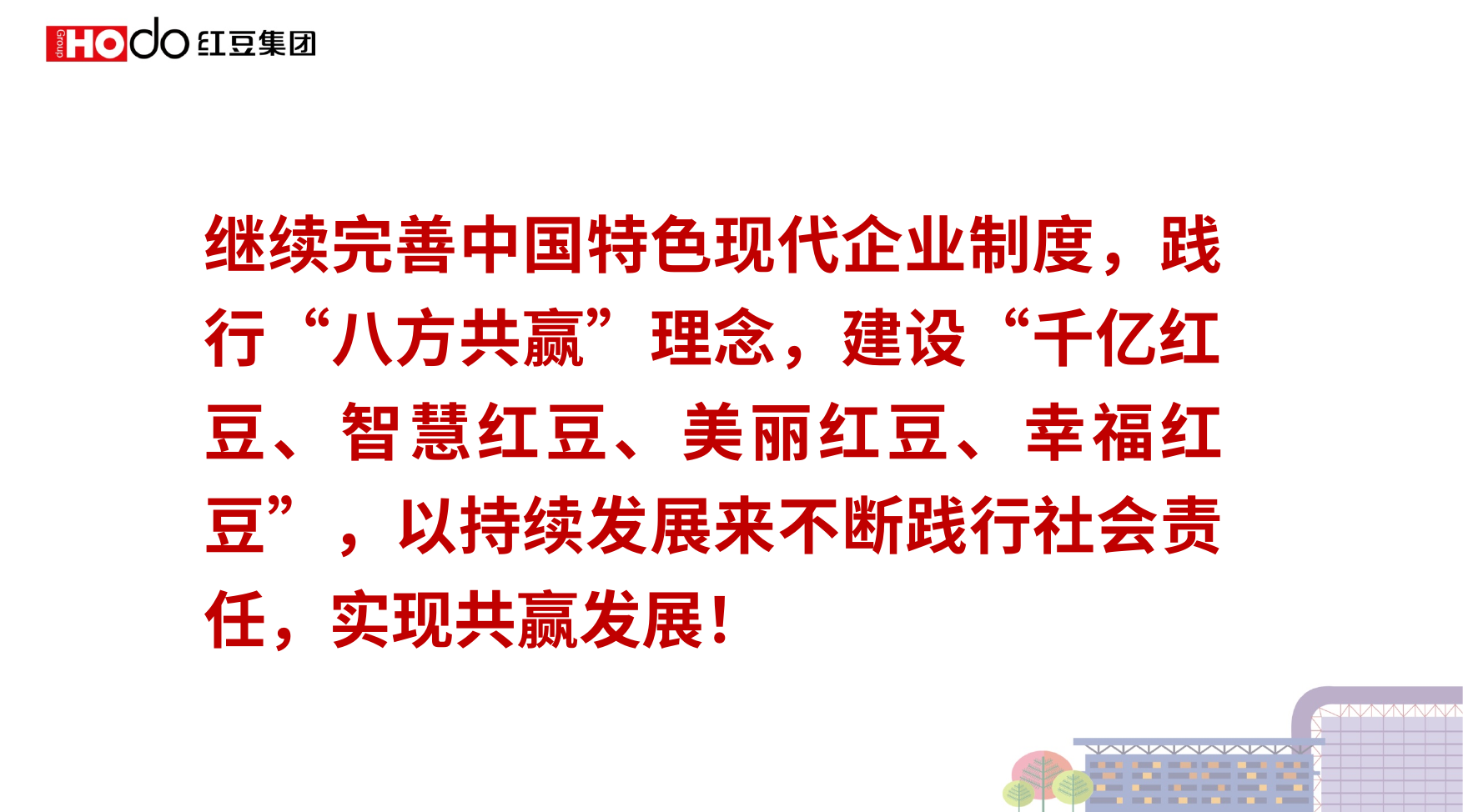

继续完善中国特色现代企业制度，践行“八方共赢”理念，建设“千亿红豆、智慧红豆、美丽红豆、幸福红豆”，以持续发展来不断践行社会责任，实现共赢发展！